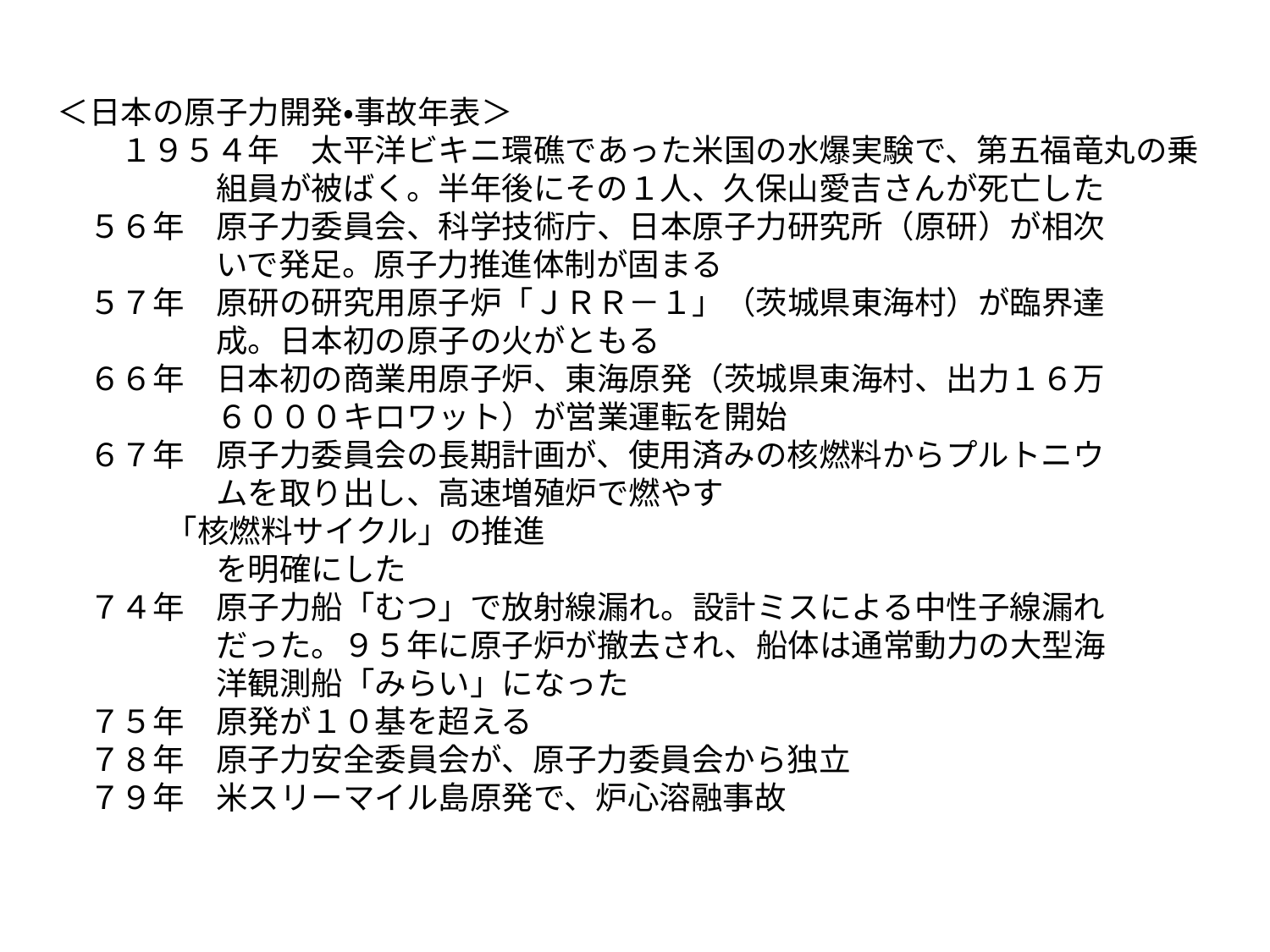

＜日本の原子力開発・事故年表＞
　　１９５４年　太平洋ビキニ環礁であった米国の水爆実験で、第五福竜丸の乗
　　　　　組員が被ばく。半年後にその１人、久保山愛吉さんが死亡した
　５６年　原子力委員会、科学技術庁、日本原子力研究所（原研）が相次
　　　　　いで発足。原子力推進体制が固まる
　５７年　原研の研究用原子炉「ＪＲＲ－１」（茨城県東海村）が臨界達
　　　　　成。日本初の原子の火がともる
　６６年　日本初の商業用原子炉、東海原発（茨城県東海村、出力１６万
　　　　　６０００キロワット）が営業運転を開始
　６７年　原子力委員会の長期計画が、使用済みの核燃料からプルトニウ
　　　　　ムを取り出し、高速増殖炉で燃やす
              「核燃料サイクル」の推進
　　　　　を明確にした
　７４年　原子力船「むつ」で放射線漏れ。設計ミスによる中性子線漏れ
　　　　　だった。９５年に原子炉が撤去され、船体は通常動力の大型海
　　　　　洋観測船「みらい」になった
　７５年　原発が１０基を超える
　７８年　原子力安全委員会が、原子力委員会から独立
　７９年　米スリーマイル島原発で、炉心溶融事故